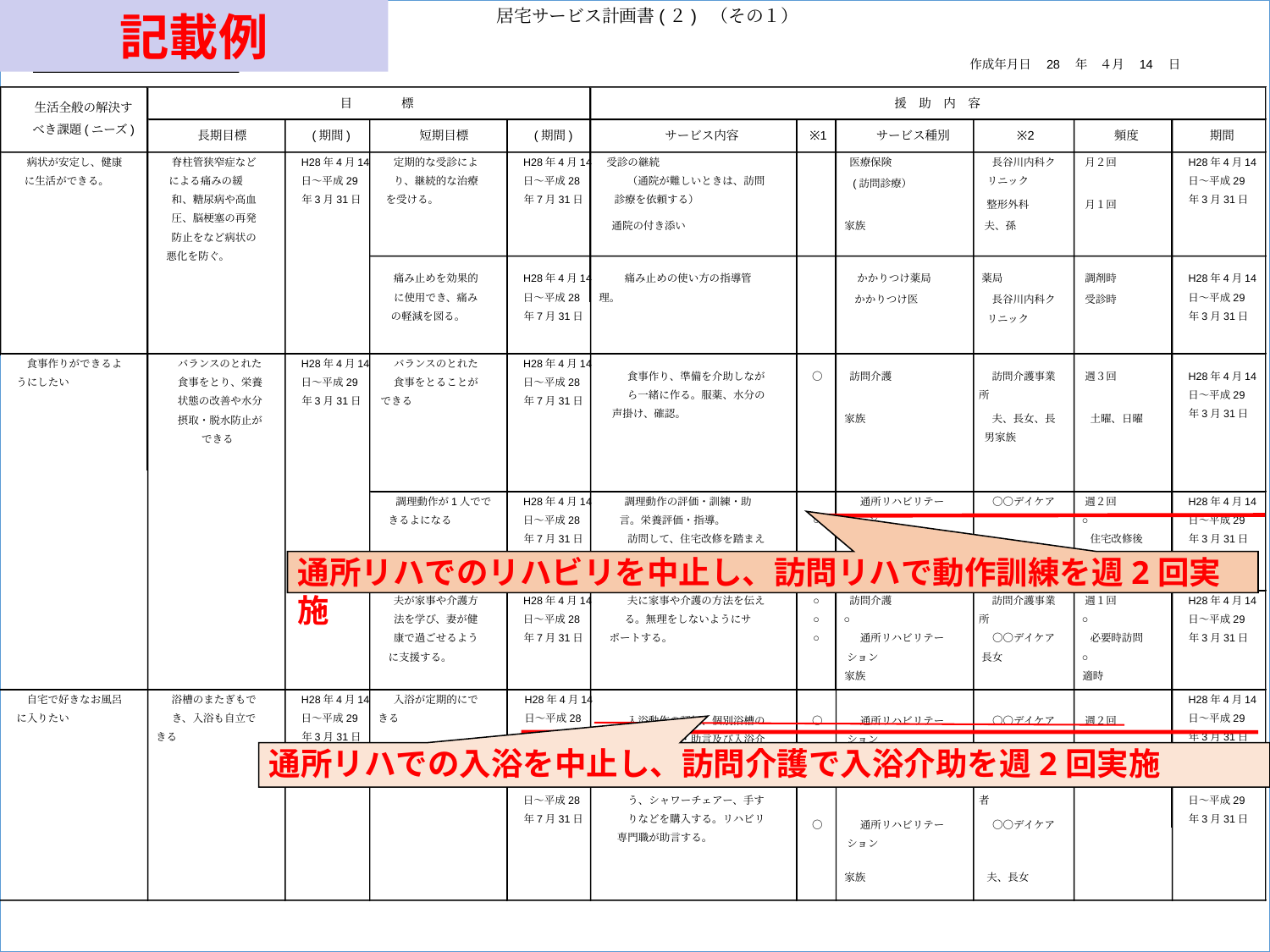

記載例

居宅サービス計画書(２)  （その１）
第　２　表
利用者名　　神谷花子　様
作成年月日　28　年　４月　14　日

目　　　　標
援　助　内　容
生活全般の解決す
べき課題(ニーズ)
長期目標
(期間)
短期目標
(期間)
サービス内容
※1
サービス種別
※2
頻度
期間
病状が安定し、健康
脊柱管狭窄症など
H28年4月14
定期的な受診によ
H28年4月14
受診の継続
医療保険
長谷川内科ク
月２回
H28年4月14
に生活ができる。
による痛みの緩
日～平成29
り、継続的な治療
日～平成28
（通院が難しいときは、訪問
リニック
日～平成29
(訪問診療）
和、糖尿病や高血
年3月31日
を受ける。
年7月31日
診療を依頼する）
年3月31日
整形外科
月１回

圧、脳梗塞の再発

通院の付き添い
家族
夫、孫
防止をなど病状の
悪化を防ぐ。
痛み止めを効果的
H28年4月14
痛み止めの使い方の指導管
かかりつけ薬局
薬局
調剤時
H28年4月14

に使用でき、痛み
日～平成28
理。
日～平成29
かかりつけ医
長谷川内科ク
受診時
の軽減を図る。
年7月31日
年3月31日
リニック

食事作りができるよ
バランスのとれた
H28年4月14
バランスのとれた
H28年4月14
食事作り、準備を介助しなが
〇
訪問介護
訪問介護事業
週３回
H28年4月14
うにしたい
食事をとり、栄養
日～平成29
食事をとることが
日～平成28
ら一緒に作る。服薬、水分の
所
日～平成29
状態の改善や水分
年3月31日
できる
年7月31日
声掛け、確認。
年3月31日
家族
夫、長女、長
土曜、日曜
摂取・脱水防止が
男家族
できる
調理動作が1人でで
H28年4月14
調理動作の評価・訓練・助

通所リハビリテー
〇〇デイケア
週２回
H28年4月14
きるよになる
日～平成28
言。栄養評価・指導。
○
ション
○
日～平成29
年7月31日
訪問して、住宅改修を踏まえ
住宅改修後
年3月31日
た歩行の評価を行う。調理環
境の評価も行う。
夫が家事や介護方
H28年4月14
夫に家事や介護の方法を伝え
○
訪問介護
訪問介護事業
週１回
H28年4月14
法を学び、妻が健
日～平成28
る。無理をしないようにサ
○
○
所
○
日～平成29
康で過ごせるよう
年7月31日
ポートする。
○
通所リハビリテー
〇〇デイケア
年3月31日
に支援する。
ション
長女
家族
自宅で好きなお風呂
浴槽のまたぎもで
H28年4月14
入浴が定期的にで
H28年4月14
H28年4月14
に入りたい
き、入浴も自立で
日～平成29
きる
日～平成28
日～平成29
入浴動作の評価、個別浴槽の
〇
通所リハビリテー
〇〇デイケア
週２回
きる
年3月31日
年7月31日
年3月31日
またぎ訓練・助言及び入浴介
ション
助
H28年4月14
入浴動作が安全に行えるよ
〇
福祉用具購入
福祉用具事業
H28年4月14
日～平成28
う、シャワーチェアー、手す
者
日～平成29
年7月31日
りなどを購入する。リハビリ
年3月31日
〇
通所リハビリテー
〇〇デイケア
専門職が助言する。
ション
家族
夫、長女

通所リハでのリハビリを中止し、訪問リハで動作訓練を週2回実施

必要時訪問
○
適時

通所リハでの入浴を中止し、訪問介護で入浴介助を週2回実施